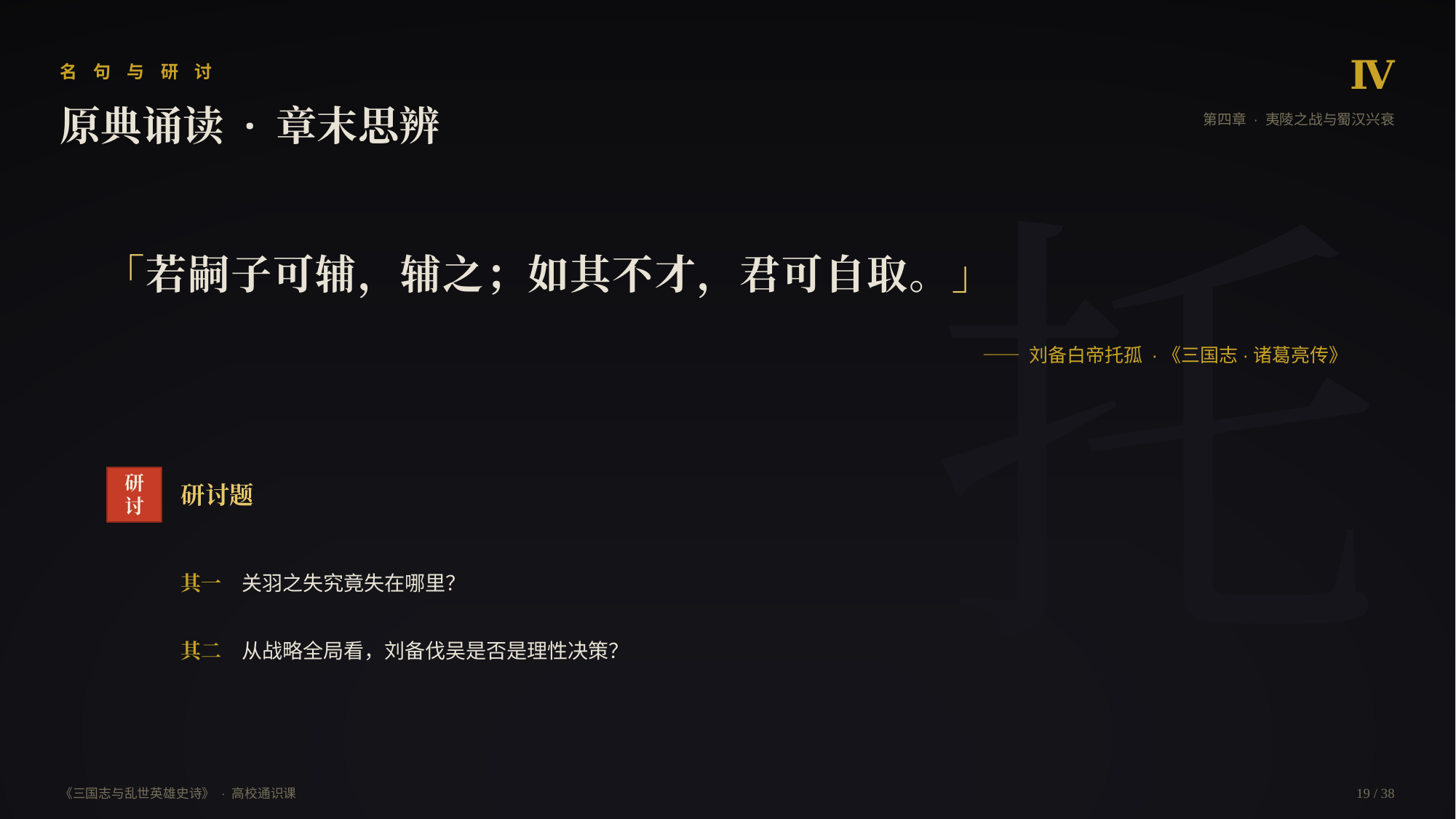

Ⅳ
名 句 与 研 讨
原典诵读 · 章末思辨
第四章 · 夷陵之战与蜀汉兴衰
托
「若嗣子可辅，辅之；如其不才，君可自取。」
—— 刘备白帝托孤 ·《三国志·诸葛亮传》

研
讨
研讨题
其一　关羽之失究竟失在哪里？
其二　从战略全局看，刘备伐吴是否是理性决策？
《三国志与乱世英雄史诗》 · 高校通识课
19 / 38